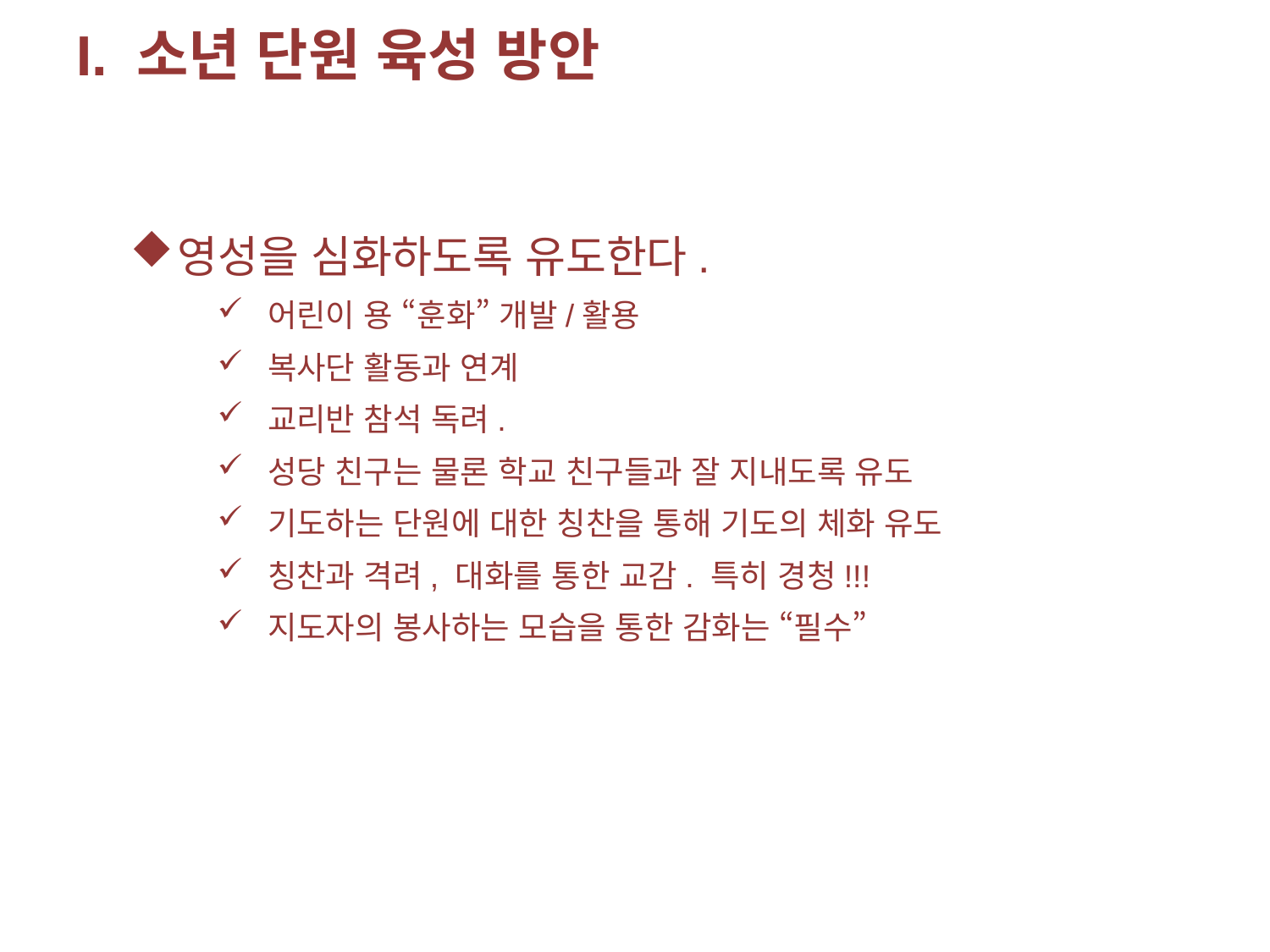

I. 소년 단원 육성 방안
영성을 심화하도록 유도한다.
어린이 용 “훈화” 개발/활용
복사단 활동과 연계
교리반 참석 독려.
성당 친구는 물론 학교 친구들과 잘 지내도록 유도
기도하는 단원에 대한 칭찬을 통해 기도의 체화 유도
칭찬과 격려, 대화를 통한 교감. 특히 경청!!!
지도자의 봉사하는 모습을 통한 감화는 “필수”